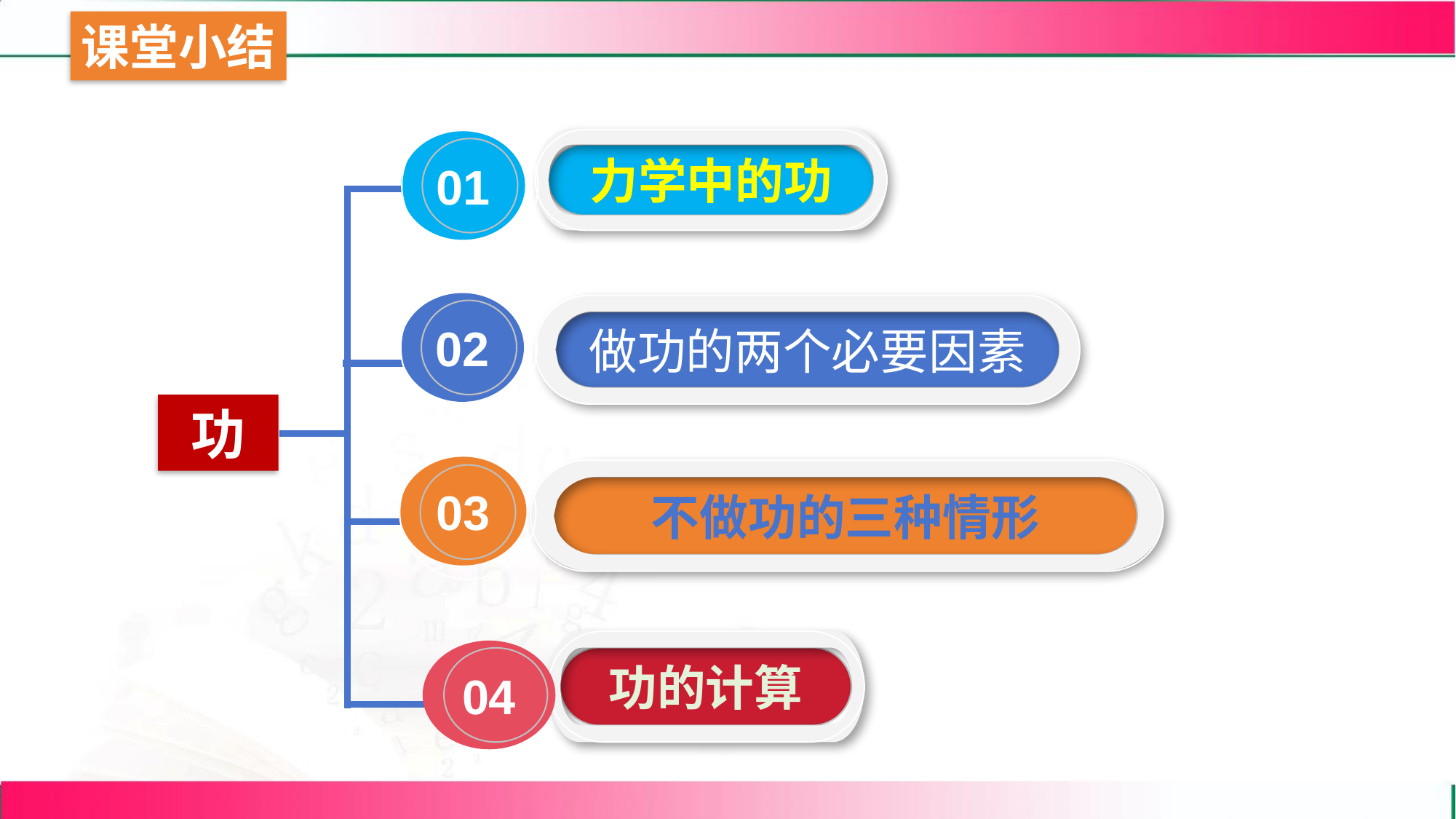

01

力学中的功

02

做功的两个必要因素
功

03

不做功的三种情形

功的计算
04